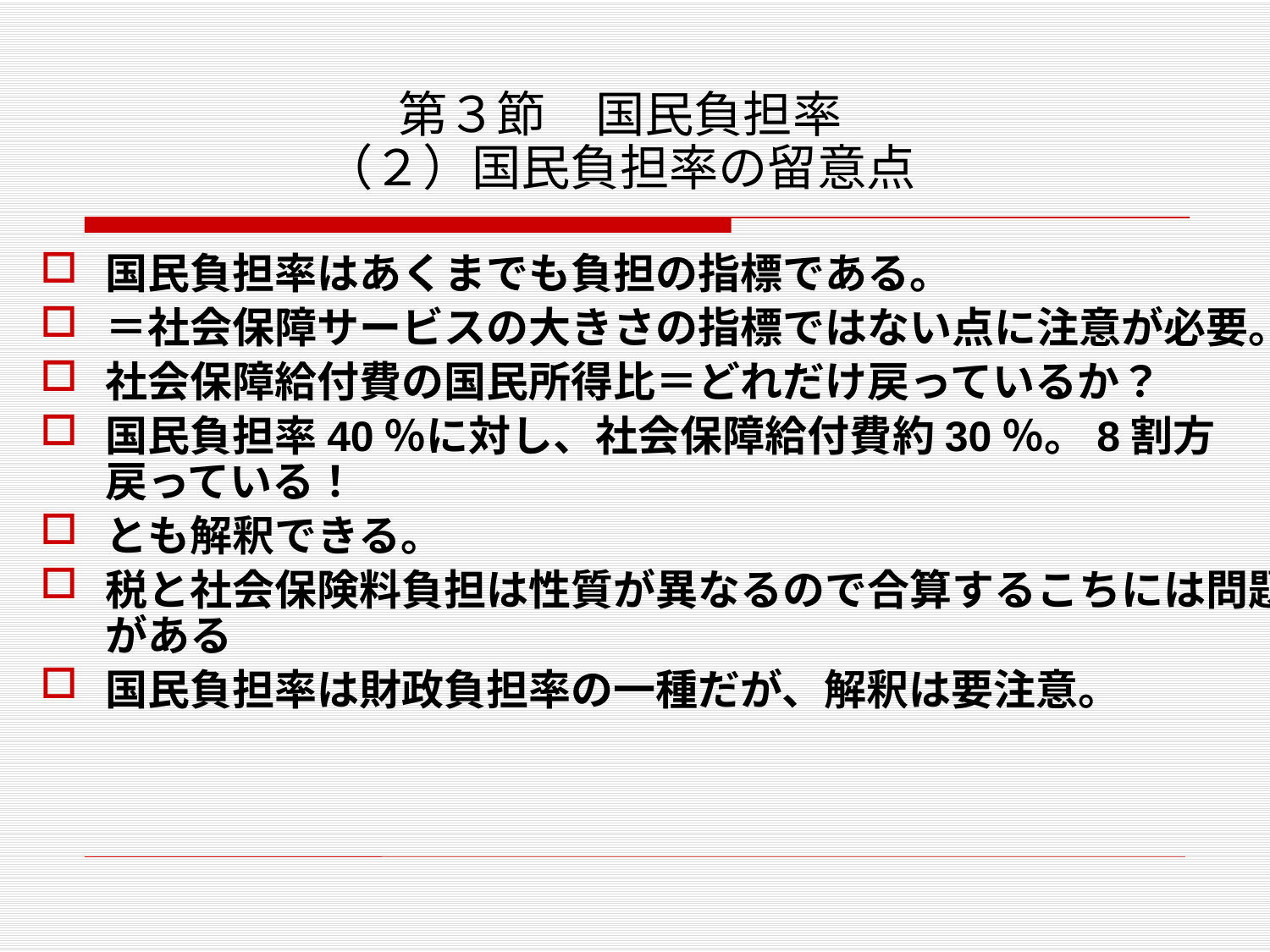

# 第３節　国民負担率 （２）国民負担率の留意点
国民負担率はあくまでも負担の指標である。
＝社会保障サービスの大きさの指標ではない点に注意が必要。
社会保障給付費の国民所得比＝どれだけ戻っているか？
国民負担率40％に対し、社会保障給付費約30％。8割方戻っている！
とも解釈できる。
税と社会保険料負担は性質が異なるので合算するこちには問題がある
国民負担率は財政負担率の一種だが、解釈は要注意。